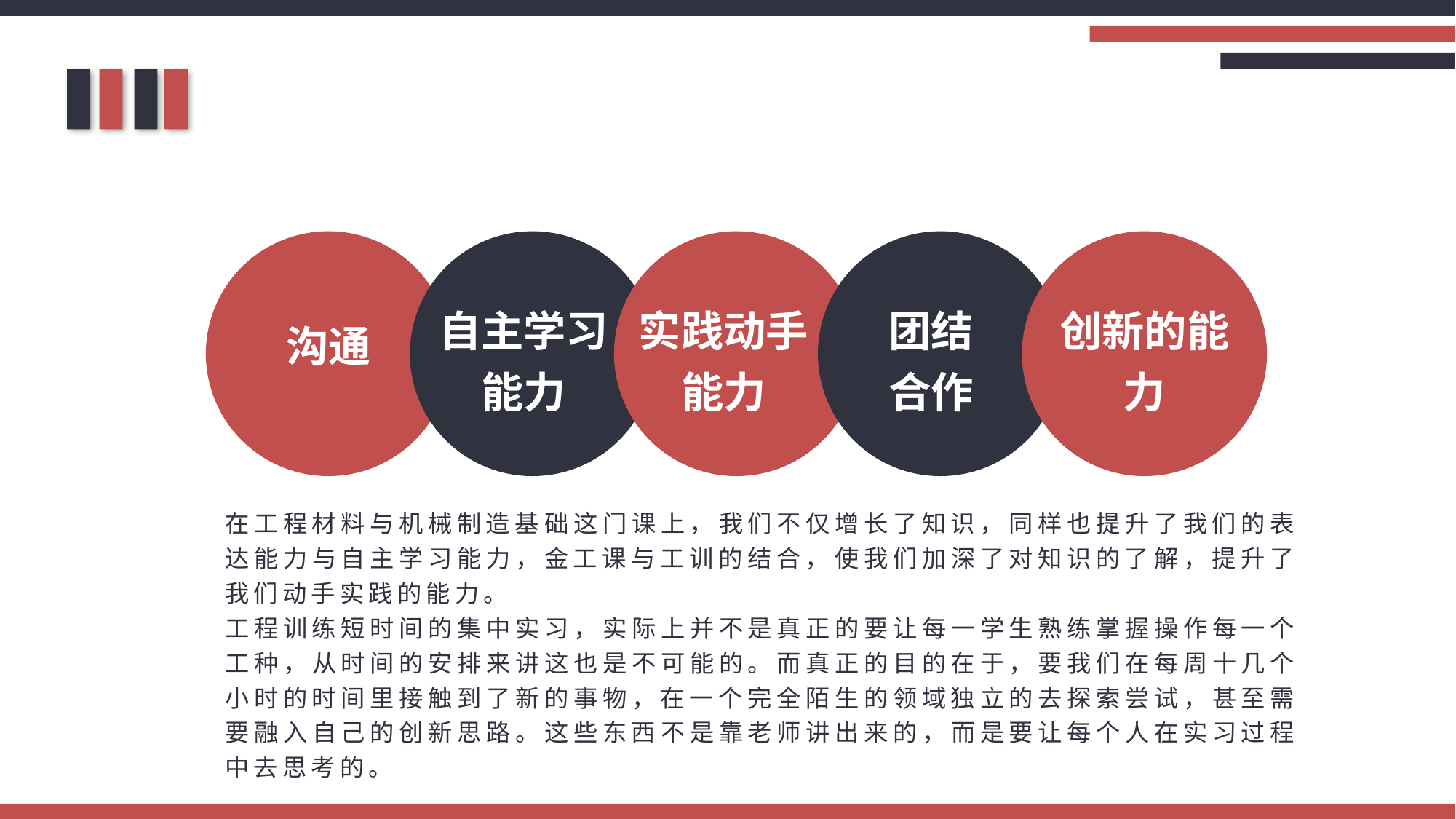

团结合作
自主学习
能力
实践动手能力
创新的能力
沟通
在工程材料与机械制造基础这门课上，我们不仅增长了知识，同样也提升了我们的表达能力与自主学习能力，金工课与工训的结合，使我们加深了对知识的了解，提升了我们动手实践的能力。
工程训练短时间的集中实习，实际上并不是真正的要让每一学生熟练掌握操作每一个工种，从时间的安排来讲这也是不可能的。而真正的目的在于，要我们在每周十几个小时的时间里接触到了新的事物，在一个完全陌生的领域独立的去探索尝试，甚至需要融入自己的创新思路。这些东西不是靠老师讲出来的，而是要让每个人在实习过程中去思考的。